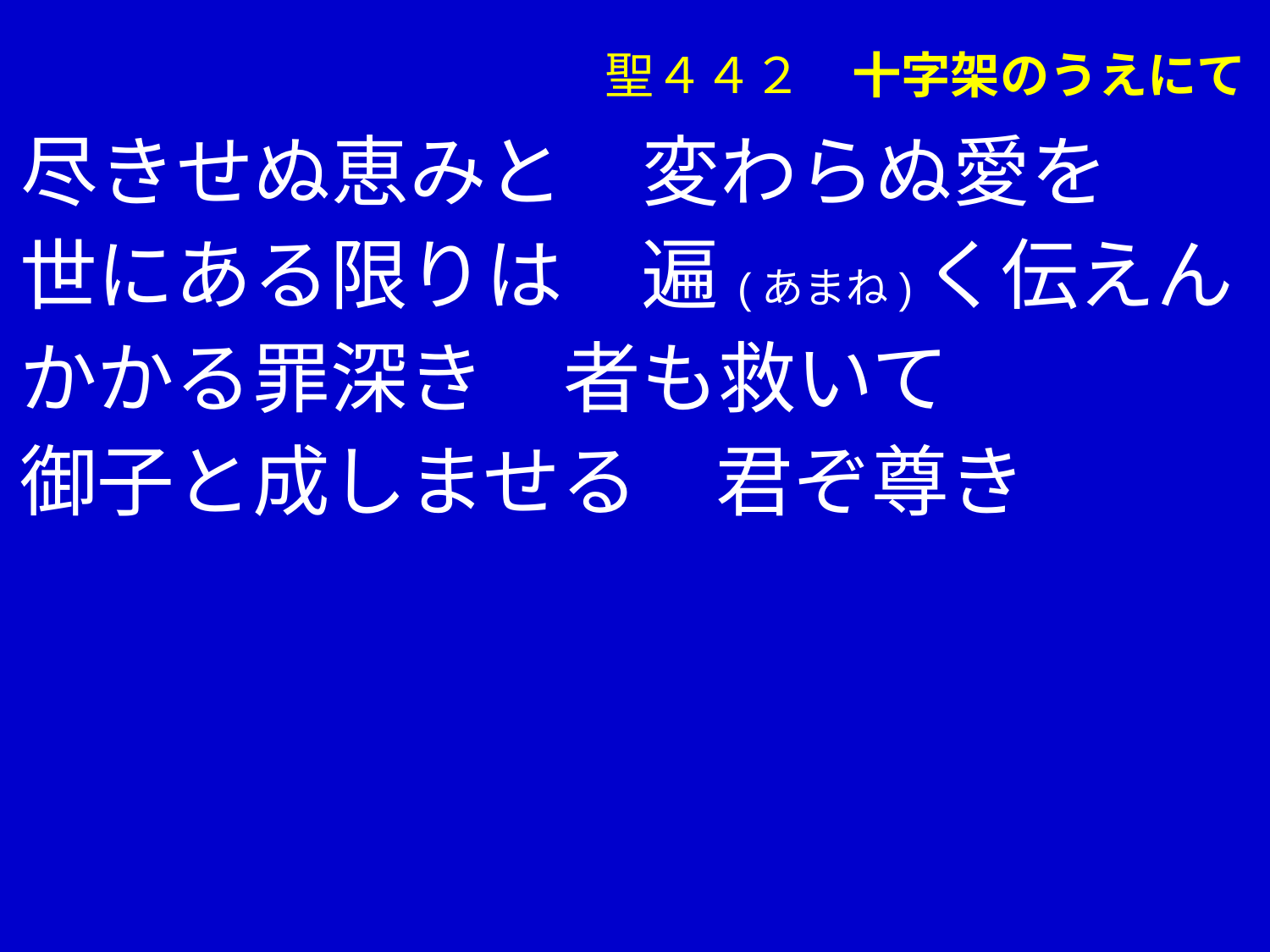

聖４４２　十字架のうえにて
③尽きせぬ恵みと　変わらぬ愛を
　 世にある限りは　遍(あまね)く伝えん
　 かかる罪深き　者も救いて
　 御子と成しませる　君ぞ尊き